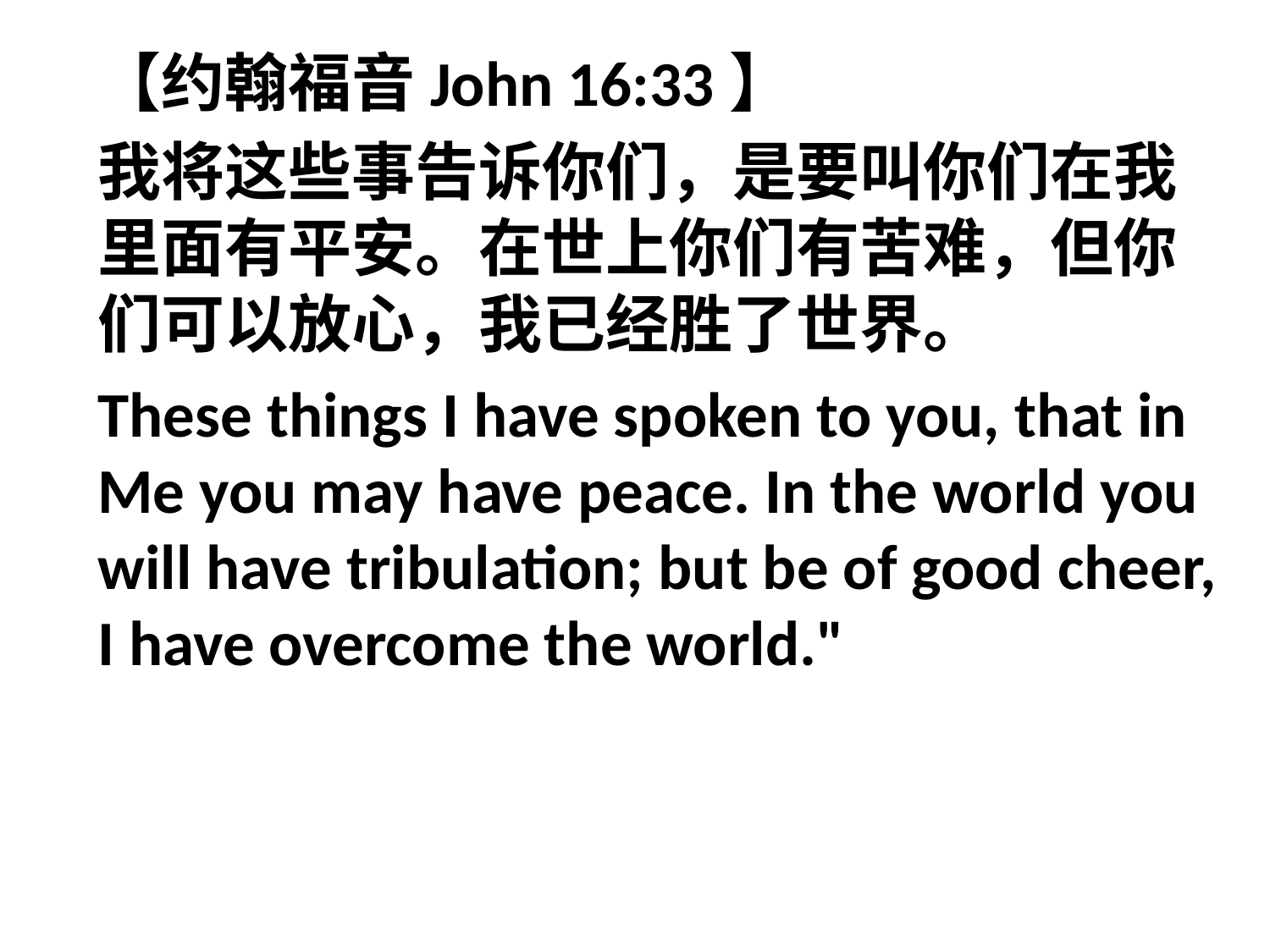

【约翰福音John 16:33】
我将这些事告诉你们，是要叫你们在我里面有平安。在世上你们有苦难，但你们可以放心，我已经胜了世界。
These things I have spoken to you, that in Me you may have peace. In the world you will have tribulation; but be of good cheer, I have overcome the world."